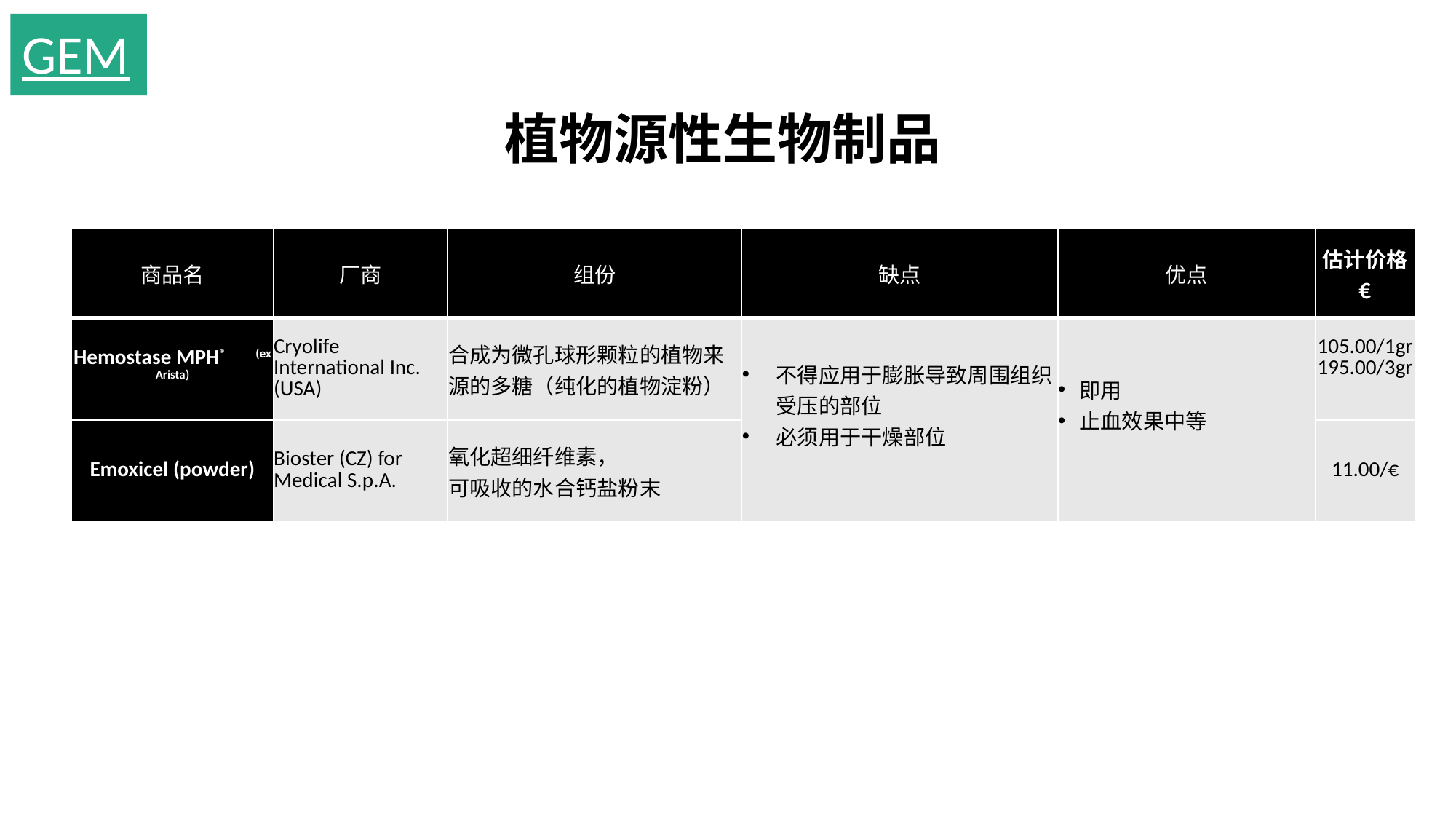

GEM
植物源性生物制品
| 商品名 | 厂商 | 组份 | 缺点 | 优点 | 估计价格 € |
| --- | --- | --- | --- | --- | --- |
| Hemostase MPH® (ex Arista) | Cryolife International Inc. (USA) | 合成为微孔球形颗粒的植物来源的多糖（纯化的植物淀粉） | 不得应用于膨胀导致周围组织受压的部位 必须用于干燥部位 | 即用 止血效果中等 | 105.00/1gr 195.00/3gr |
| Emoxicel (powder) | Bioster (CZ) for Medical S.p.A. | 氧化超细纤维素， 可吸收的水合钙盐粉末 |  |  | 11.00/€ |